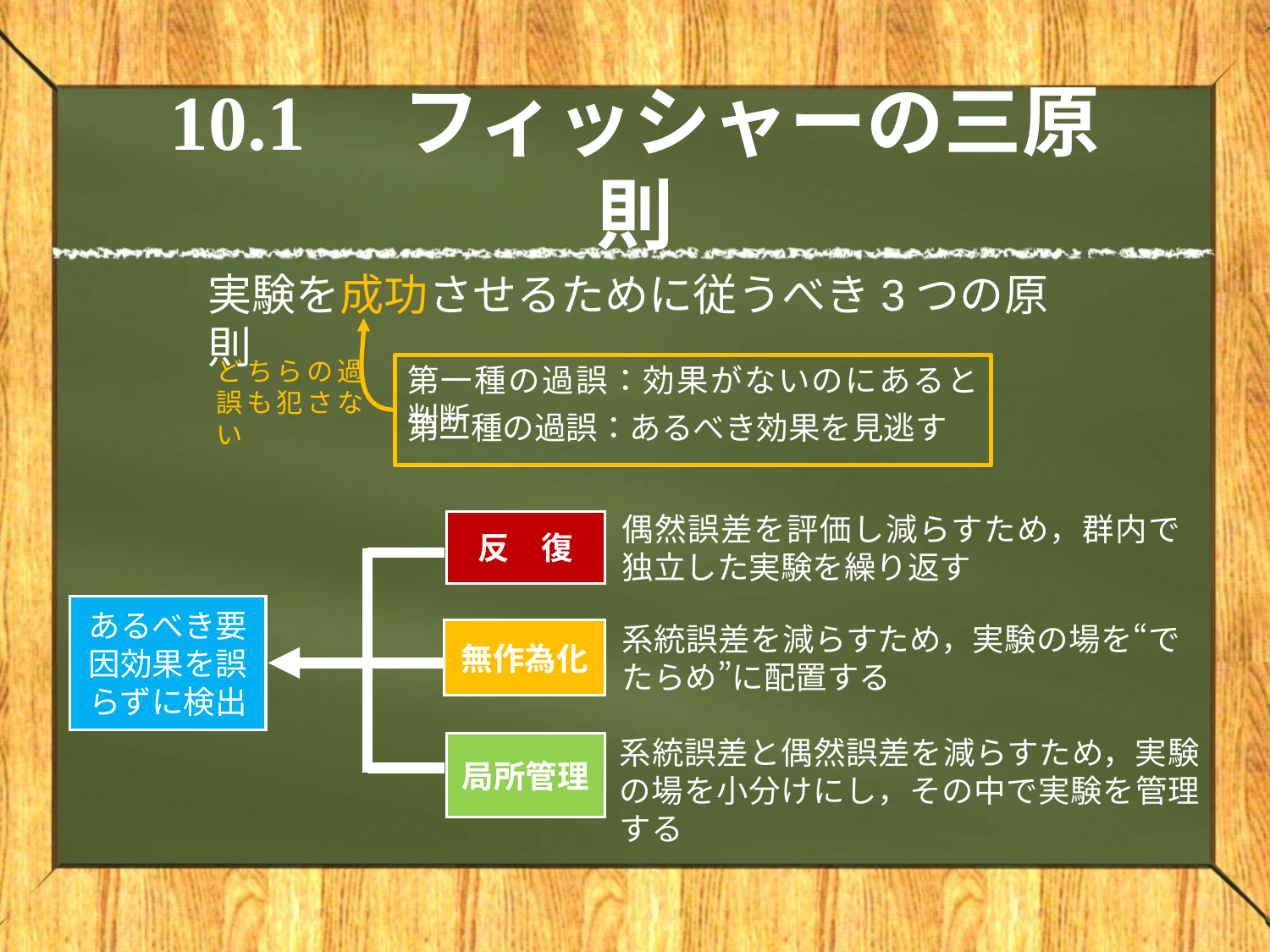

# 10.1　フィッシャーの三原則
実験を成功させるために従うべき3つの原則
どちらの過誤も犯さない
第一種の過誤：効果がないのにあると判断

第二種の過誤：あるべき効果を見逃す
偶然誤差を評価し減らすため，群内で独立した実験を繰り返す
反　復
あるべき要因効果を誤らずに検出
系統誤差を減らすため，実験の場を“でたらめ”に配置する
無作為化
系統誤差と偶然誤差を減らすため，実験の場を小分けにし，その中で実験を管理する
局所管理